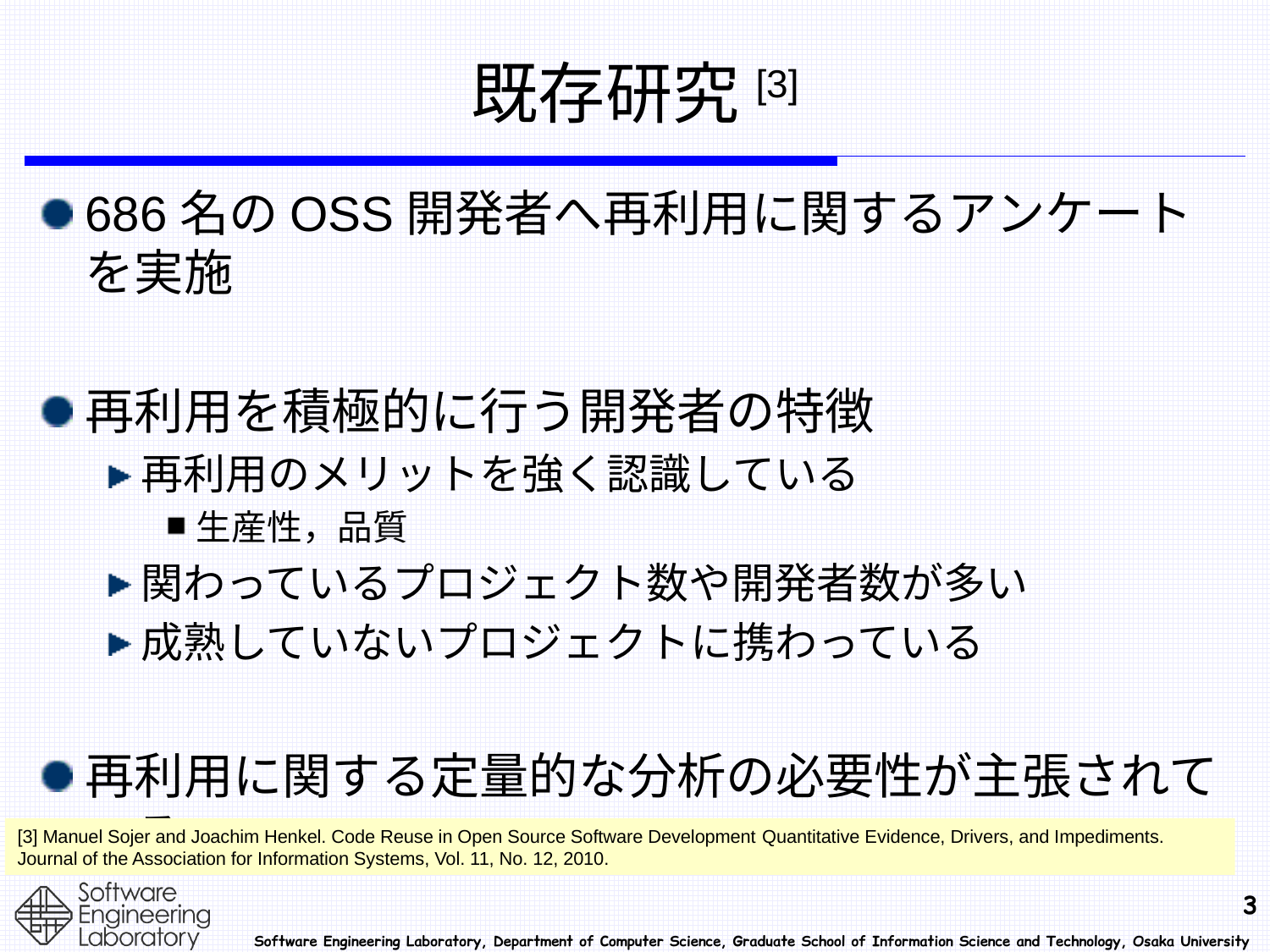

# 既存研究[3]
686名のOSS開発者へ再利用に関するアンケートを実施

再利用を積極的に行う開発者の特徴
再利用のメリットを強く認識している
生産性，品質
関わっているプロジェクト数や開発者数が多い
成熟していないプロジェクトに携わっている

再利用に関する定量的な分析の必要性が主張されている
[3] Manuel Sojer and Joachim Henkel. Code Reuse in Open Source Software Development Quantitative Evidence, Drivers, and Impediments.
Journal of the Association for Information Systems, Vol. 11, No. 12, 2010.